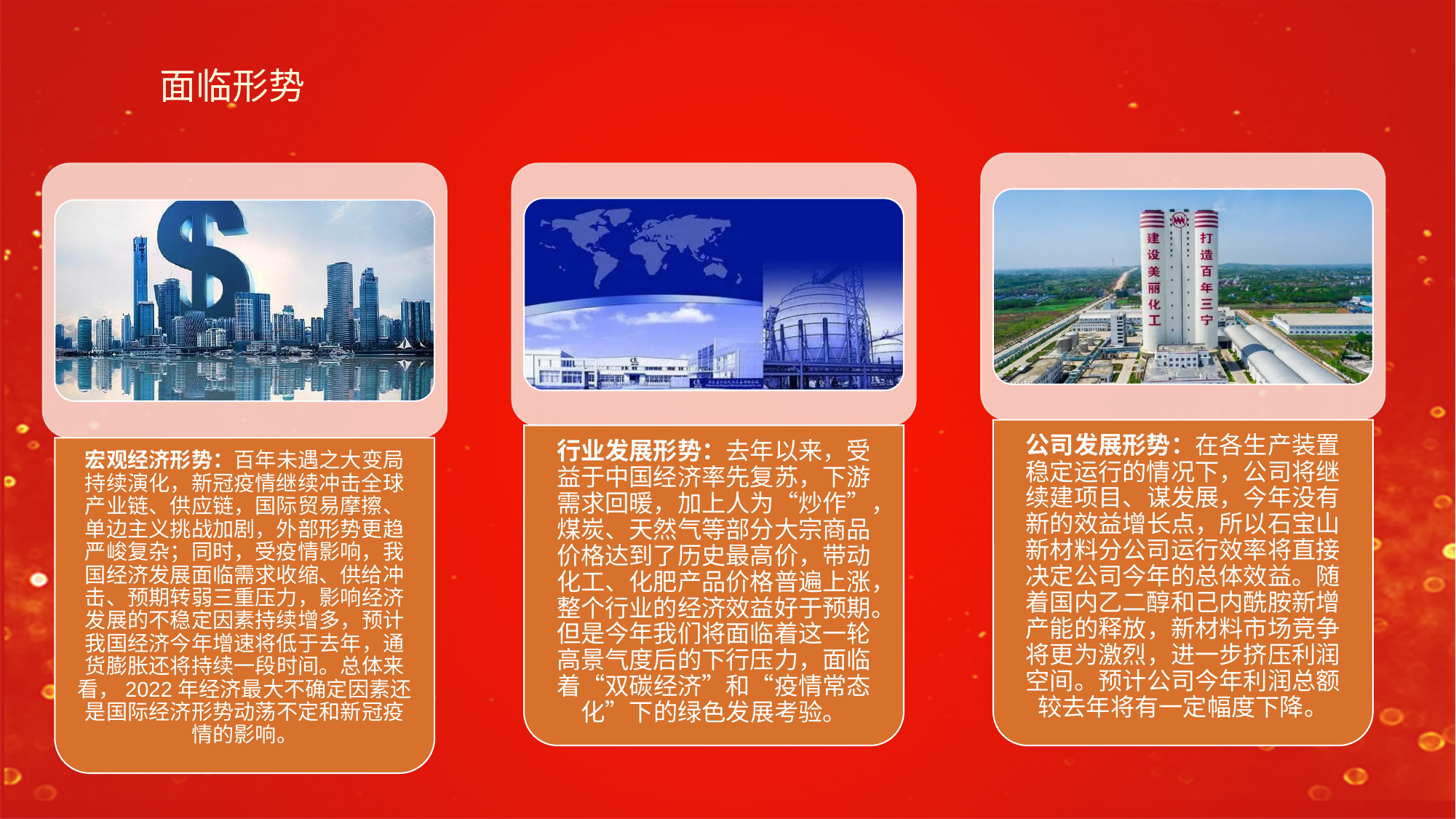

面临形势
公司发展形势：在各生产装置稳定运行的情况下，公司将继续建项目、谋发展，今年没有新的效益增长点，所以石宝山新材料分公司运行效率将直接决定公司今年的总体效益。随着国内乙二醇和己内酰胺新增产能的释放，新材料市场竞争将更为激烈，进一步挤压利润空间。预计公司今年利润总额较去年将有一定幅度下降。
宏观经济形势：百年未遇之大变局持续演化，新冠疫情继续冲击全球产业链、供应链，国际贸易摩擦、单边主义挑战加剧，外部形势更趋严峻复杂；同时，受疫情影响，我国经济发展面临需求收缩、供给冲击、预期转弱三重压力，影响经济发展的不稳定因素持续增多，预计我国经济今年增速将低于去年，通货膨胀还将持续一段时间。总体来看，2022年经济最大不确定因素还是国际经济形势动荡不定和新冠疫情的影响。
行业发展形势：去年以来，受益于中国经济率先复苏，下游需求回暖，加上人为“炒作”，煤炭、天然气等部分大宗商品价格达到了历史最高价，带动化工、化肥产品价格普遍上涨，整个行业的经济效益好于预期。但是今年我们将面临着这一轮高景气度后的下行压力，面临着“双碳经济”和“疫情常态化”下的绿色发展考验。